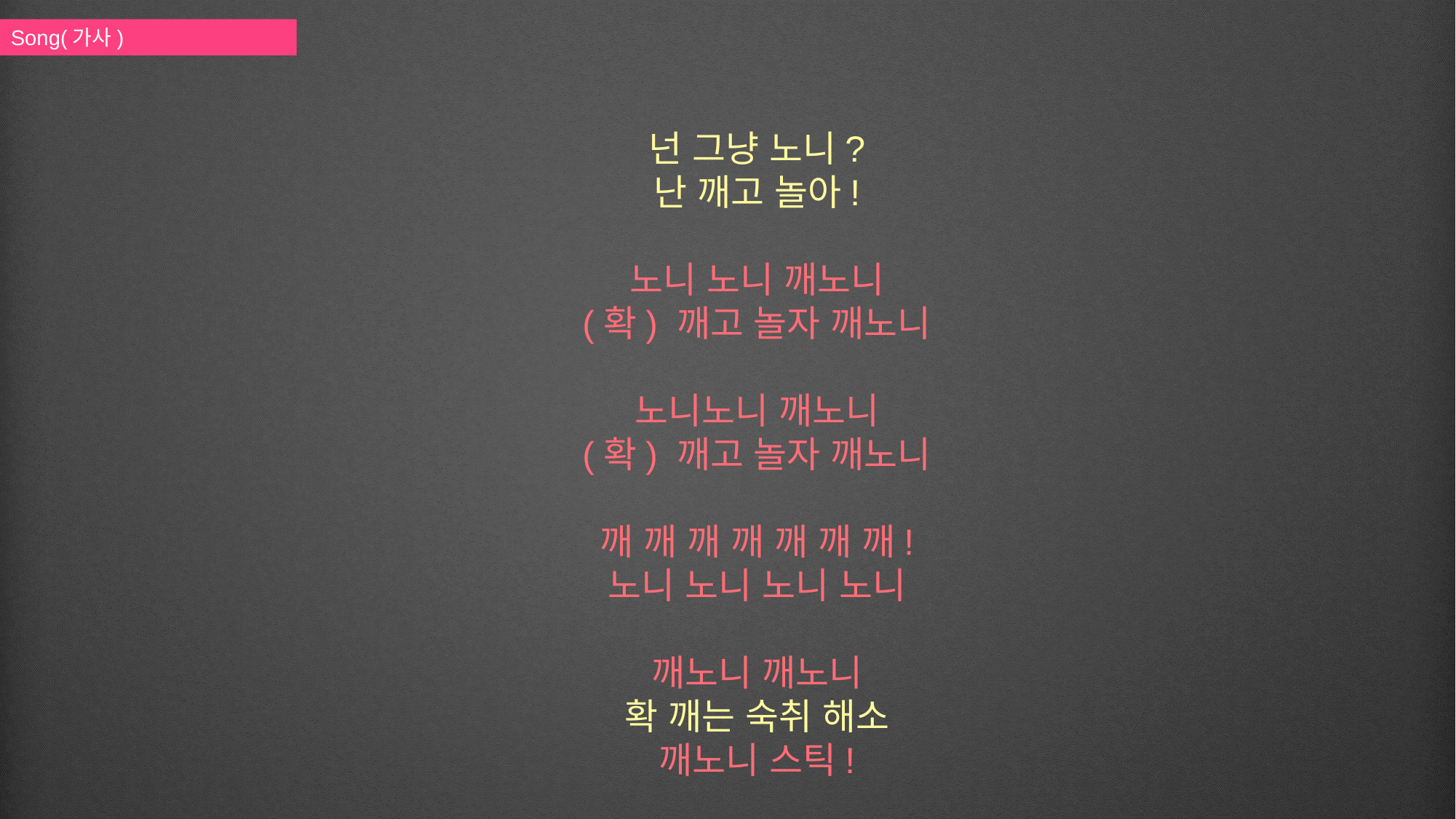

Song(가사)
넌 그냥 노니?
난 깨고 놀아!

노니 노니 깨노니
(확) 깨고 놀자 깨노니

노니노니 깨노니
(확) 깨고 놀자 깨노니

깨 깨 깨 깨 깨 깨 깨!
노니 노니 노니 노니

깨노니 깨노니
확 깨는 숙취 해소
깨노니 스틱!